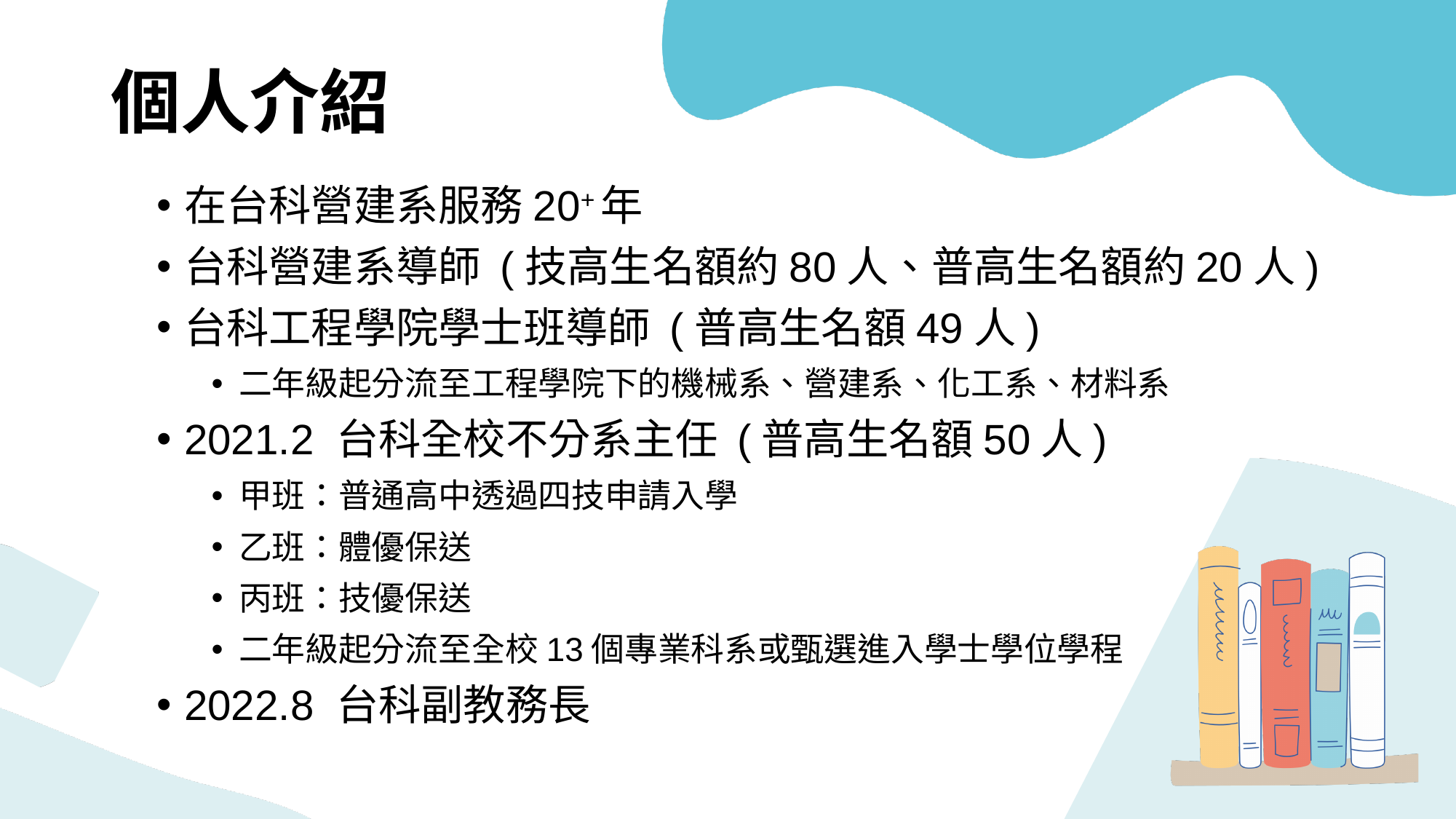

# 個人介紹
在台科營建系服務20+年
台科營建系導師 (技高生名額約80人、普高生名額約20人)
台科工程學院學士班導師 (普高生名額49人)
二年級起分流至工程學院下的機械系、營建系、化工系、材料系
2021.2 台科全校不分系主任 (普高生名額50人)
甲班：普通高中透過四技申請入學
乙班：體優保送
丙班：技優保送
二年級起分流至全校13個專業科系或甄選進入學士學位學程
2022.8 台科副教務長